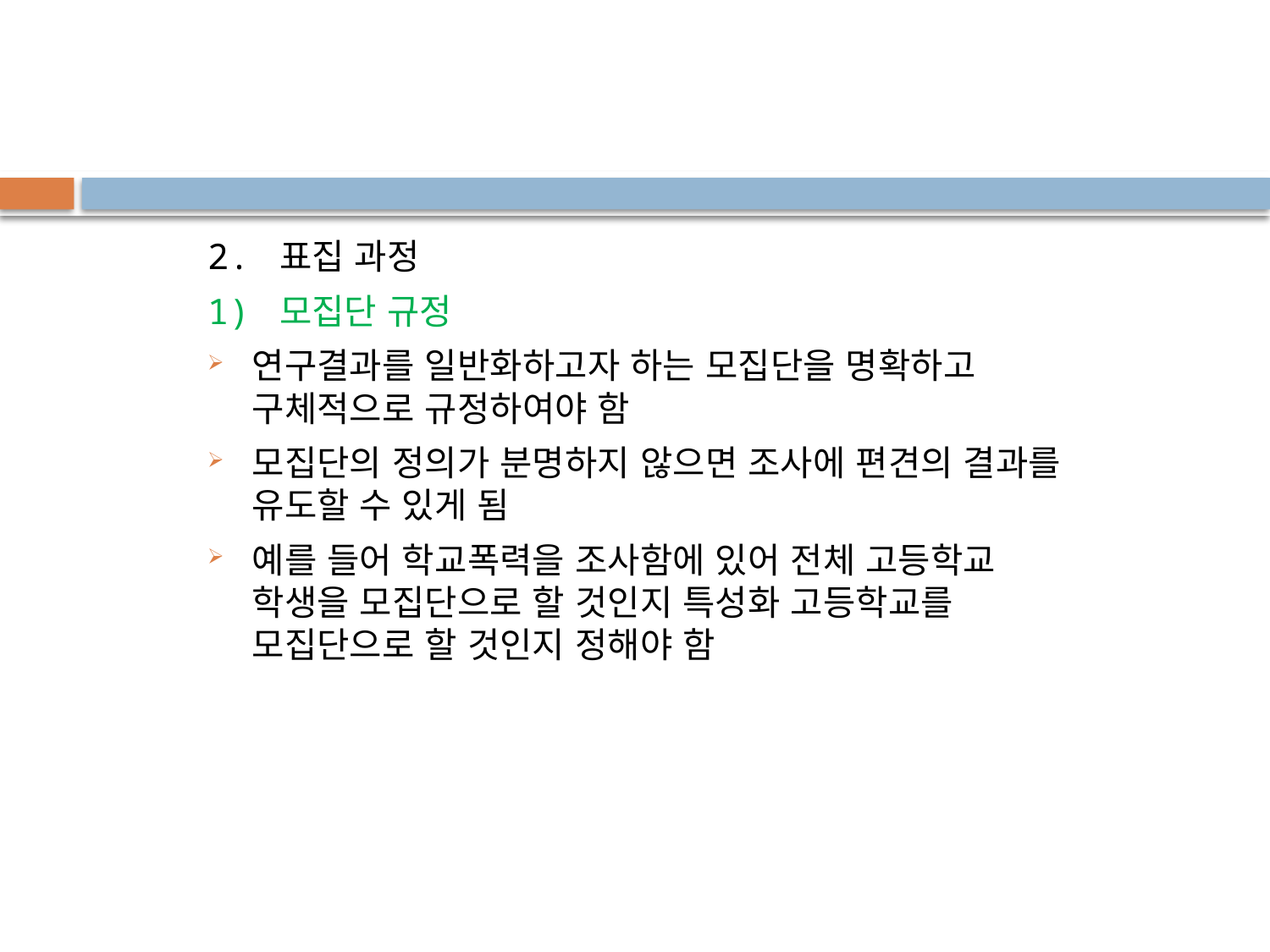

2. 표집 과정
1) 모집단 규정
연구결과를 일반화하고자 하는 모집단을 명확하고 구체적으로 규정하여야 함
모집단의 정의가 분명하지 않으면 조사에 편견의 결과를 유도할 수 있게 됨
예를 들어 학교폭력을 조사함에 있어 전체 고등학교 학생을 모집단으로 할 것인지 특성화 고등학교를 모집단으로 할 것인지 정해야 함